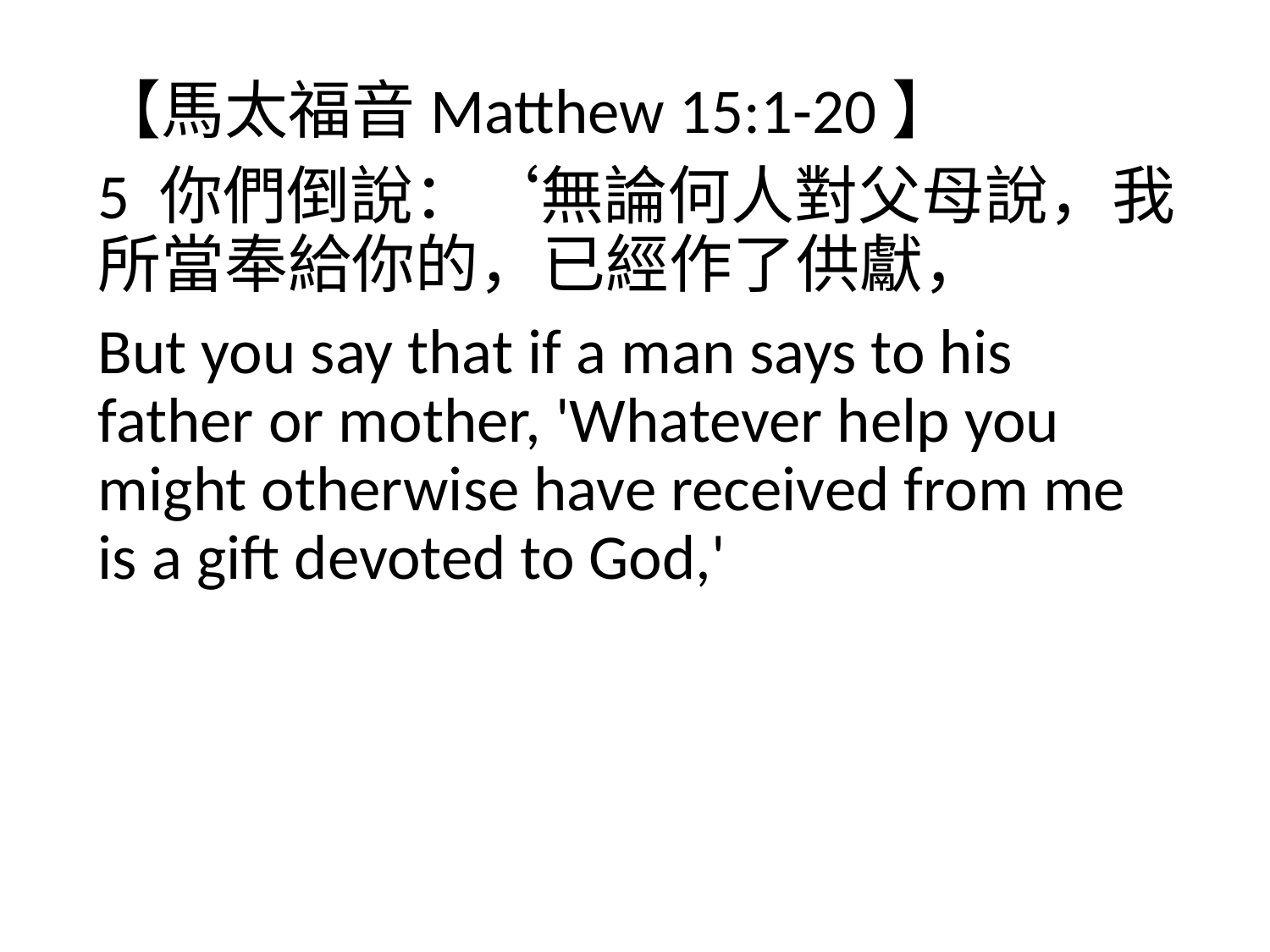

【馬太福音Matthew 15:1-20】
5 你們倒說：‘無論何人對父母說，我所當奉給你的，已經作了供獻，
But you say that if a man says to his father or mother, 'Whatever help you might otherwise have received from me is a gift devoted to God,'